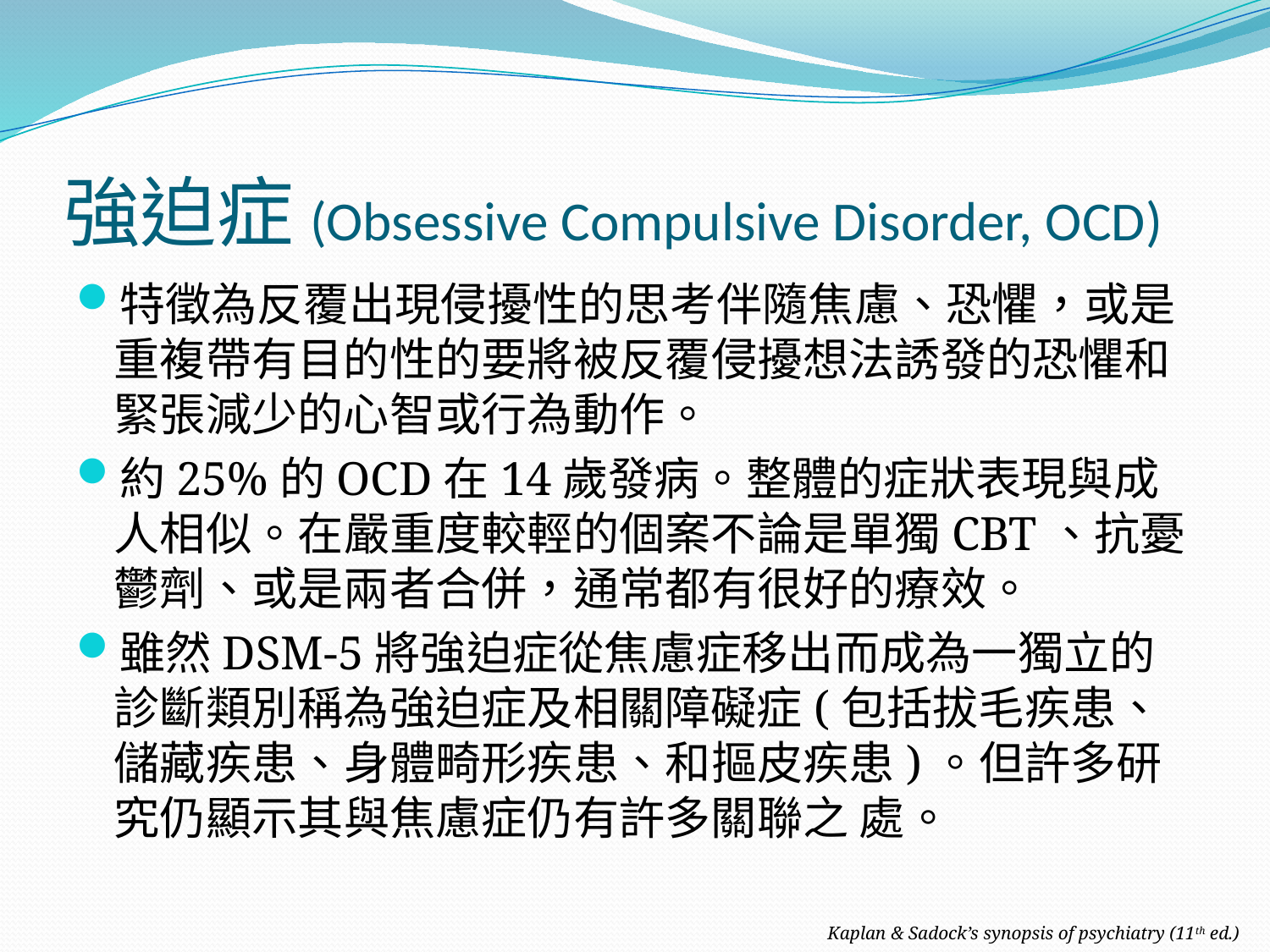

# 強迫症(Obsessive Compulsive Disorder, OCD)
特徵為反覆出現侵擾性的思考伴隨焦慮、恐懼，或是重複帶有目的性的要將被反覆侵擾想法誘發的恐懼和緊張減少的心智或行為動作。
約25%的OCD在14歲發病。整體的症狀表現與成人相似。在嚴重度較輕的個案不論是單獨CBT、抗憂鬱劑、或是兩者合併，通常都有很好的療效。
雖然DSM-5將強迫症從焦慮症移出而成為一獨立的診斷類別稱為強迫症及相關障礙症(包括拔毛疾患、儲藏疾患、身體畸形疾患、和摳皮疾患)。但許多研究仍顯示其與焦慮症仍有許多關聯之 處。
Kaplan & Sadock’s synopsis of psychiatry (11th ed.)